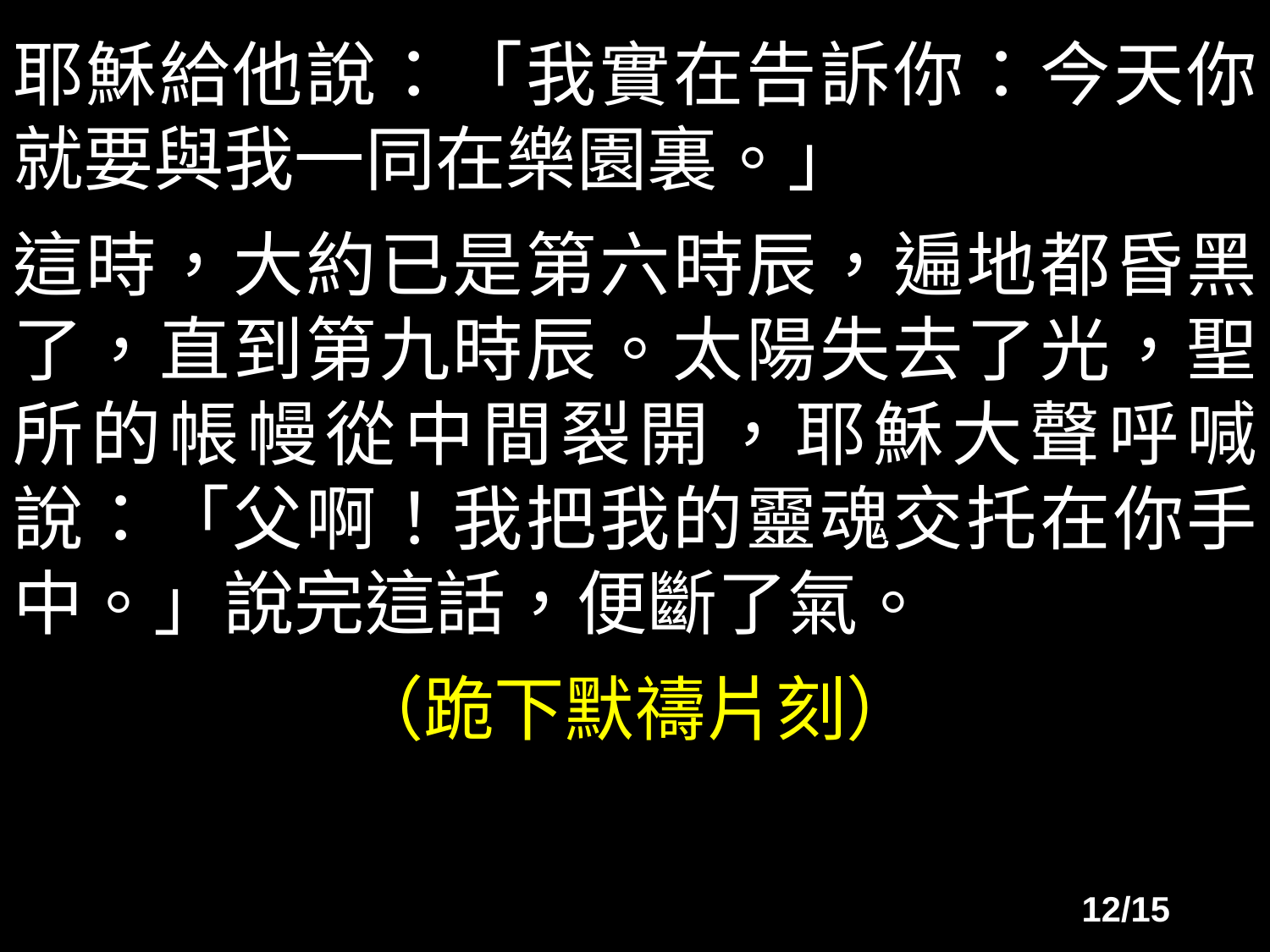

耶穌給他說：「我實在告訴你：今天你就要與我一同在樂園裏。」
這時，大約已是第六時辰，遍地都昏黑了，直到第九時辰。太陽失去了光，聖所的帳幔從中間裂開，耶穌大聲呼喊說：「父啊！我把我的靈魂交托在你手中。」說完這話，便斷了氣。
（跪下默禱片刻）

12/15